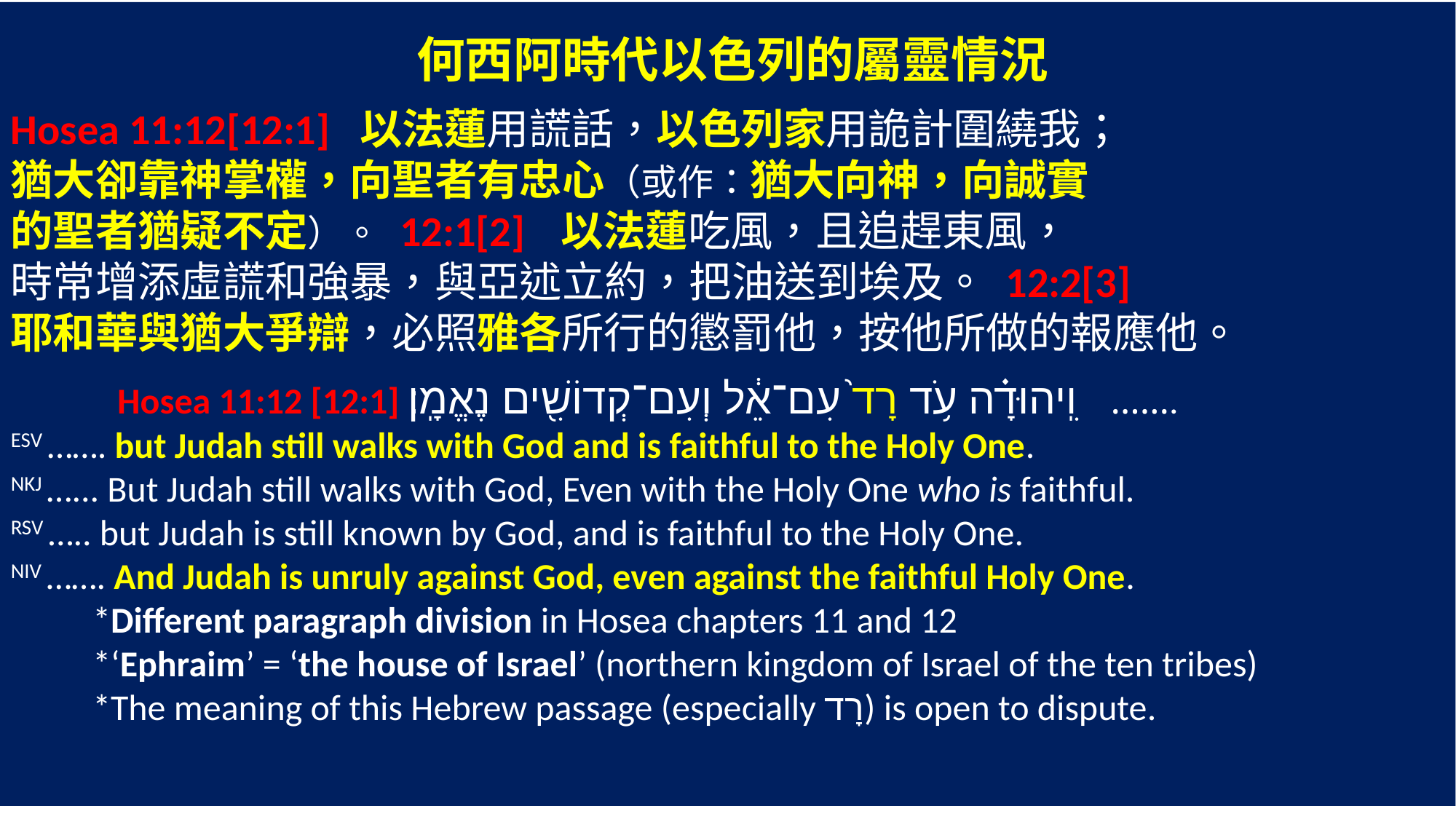

何西阿時代以色列的屬靈情況

Hosea 11:12[12:1]  以法蓮用謊話，以色列家用詭計圍繞我；
猶大卻靠神掌權，向聖者有忠心（或作：猶大向神，向誠實
的聖者猶疑不定）。 12:1[2] 以法蓮吃風，且追趕東風，
時常增添虛謊和強暴，與亞述立約，把油送到埃及。 12:2[3]
耶和華與猶大爭辯，必照雅各所行的懲罰他，按他所做的報應他。

             Hosea 11:12 [12:1] ‎וִֽיהוּדָ֗ה עֹ֥ד רָד֙ עִם־אֵ֔ל וְעִם־קְדוֹשִׁ֖ים נֶאֱמָֽן׃   …….
ESV ……. but Judah still walks with God and is faithful to the Holy One.
NKJ …... But Judah still walks with God, Even with the Holy One who is faithful.
RSV ….. but Judah is still known by God, and is faithful to the Holy One.
NIV ……. And Judah is unruly against God, even against the faithful Holy One.
          *Different paragraph division in Hosea chapters 11 and 12
          *‘Ephraim’ = ‘the house of Israel’ (northern kingdom of Israel of the ten tribes)
          *The meaning of this Hebrew passage (especially רָד) is open to dispute.